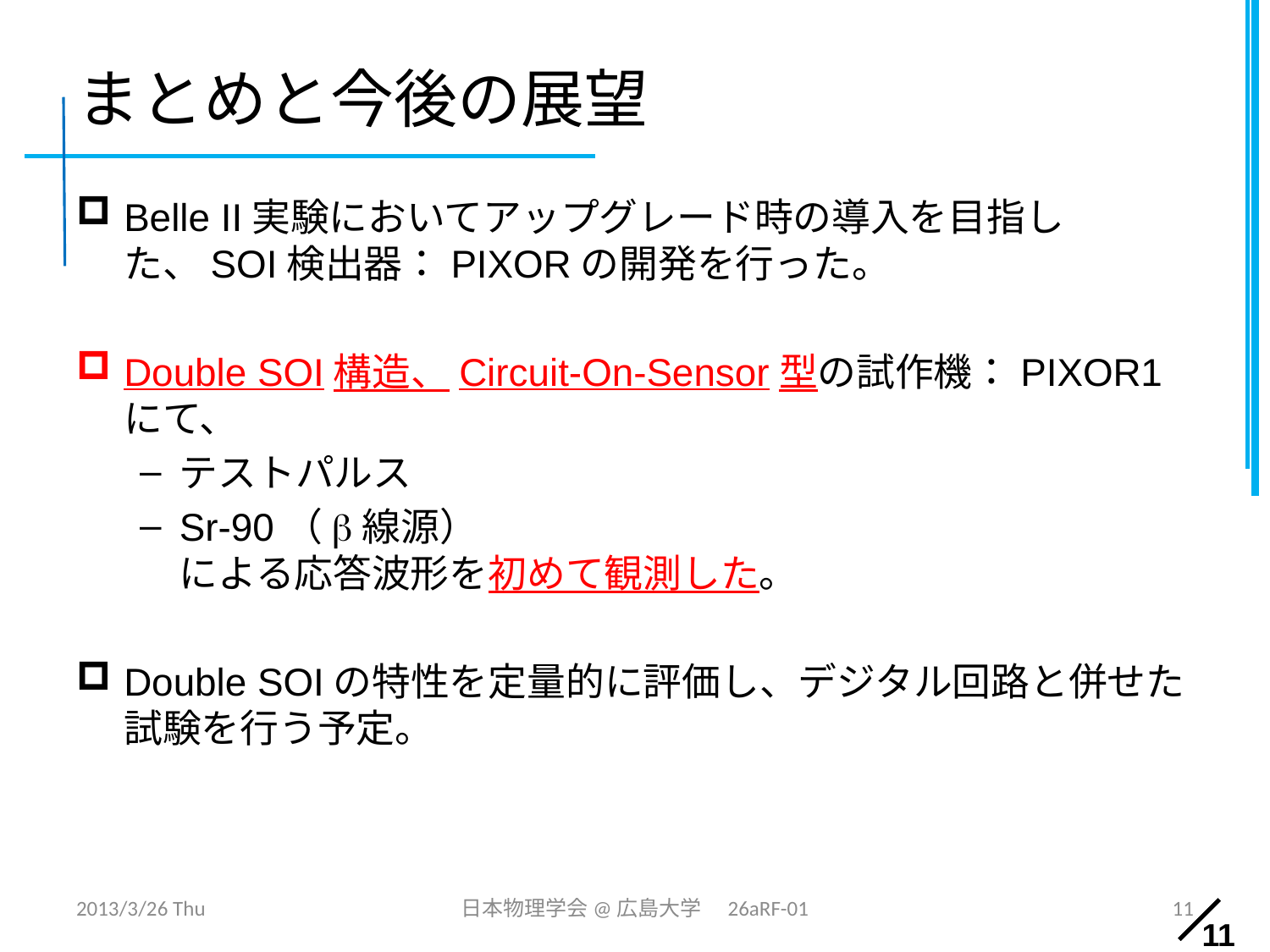

# まとめと今後の展望
Belle II実験においてアップグレード時の導入を目指した、SOI検出器：PIXORの開発を行った。

Double SOI構造、Circuit-On-Sensor型の試作機：PIXOR1
にて、
テストパルス
Sr-90（β線源）
による応答波形を初めて観測した。

Double SOIの特性を定量的に評価し、デジタル回路と併せた試験を行う予定。
2013/3/26 Thu
日本物理学会@広島大学　26aRF-01
11